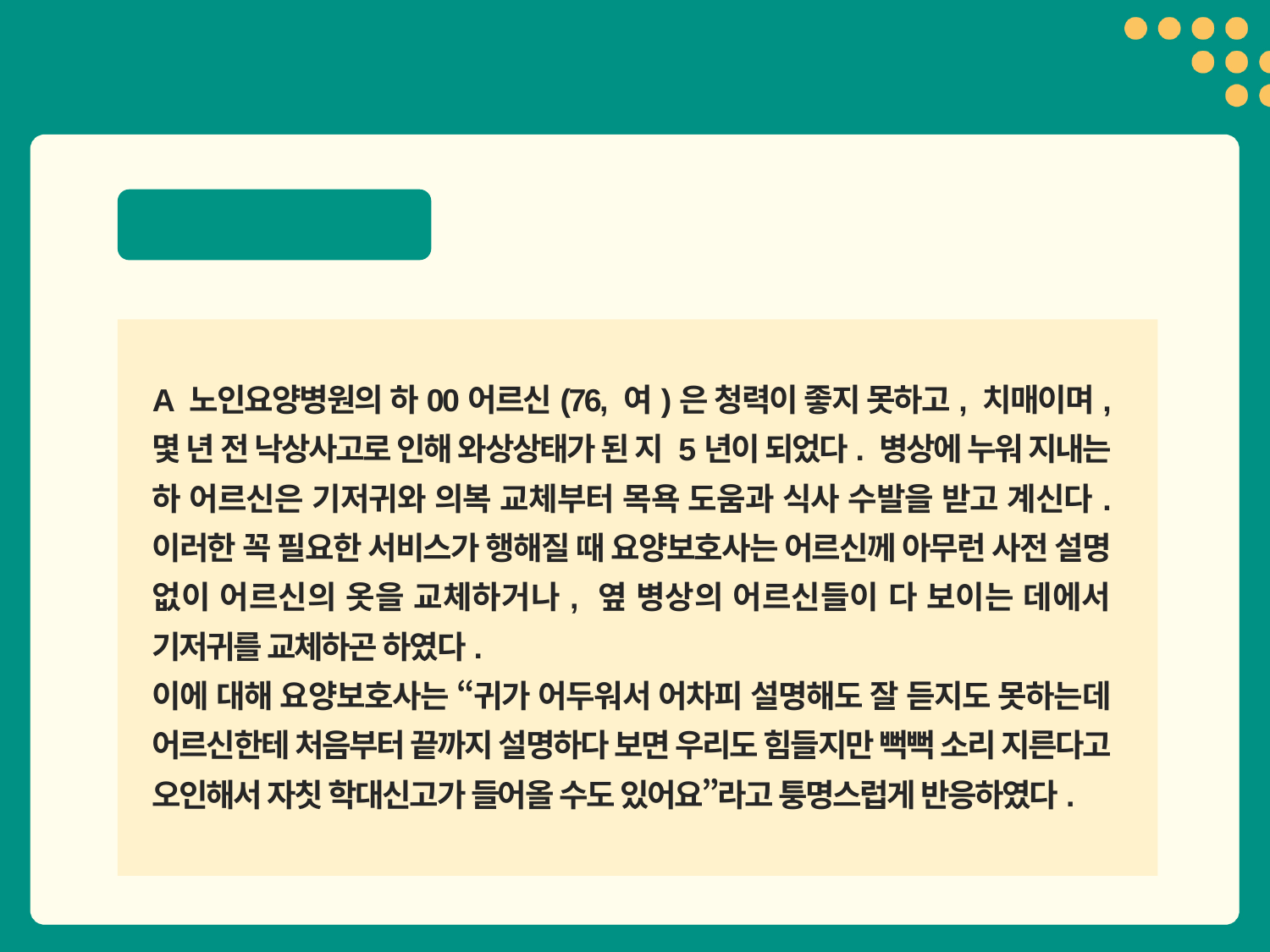

1. 내용 상황 설명

A 노인요양병원의 하00어르신(76, 여)은 청력이 좋지 못하고, 치매이며, 몇 년 전 낙상사고로 인해 와상상태가 된 지 5년이 되었다. 병상에 누워 지내는 하 어르신은 기저귀와 의복 교체부터 목욕 도움과 식사 수발을 받고 계신다. 이러한 꼭 필요한 서비스가 행해질 때 요양보호사는 어르신께 아무런 사전 설명 없이 어르신의 옷을 교체하거나, 옆 병상의 어르신들이 다 보이는 데에서 기저귀를 교체하곤 하였다.
이에 대해 요양보호사는 “귀가 어두워서 어차피 설명해도 잘 듣지도 못하는데 어르신한테 처음부터 끝까지 설명하다 보면 우리도 힘들지만 뻑뻑 소리 지른다고 오인해서 자칫 학대신고가 들어올 수도 있어요”라고 퉁명스럽게 반응하였다.
28